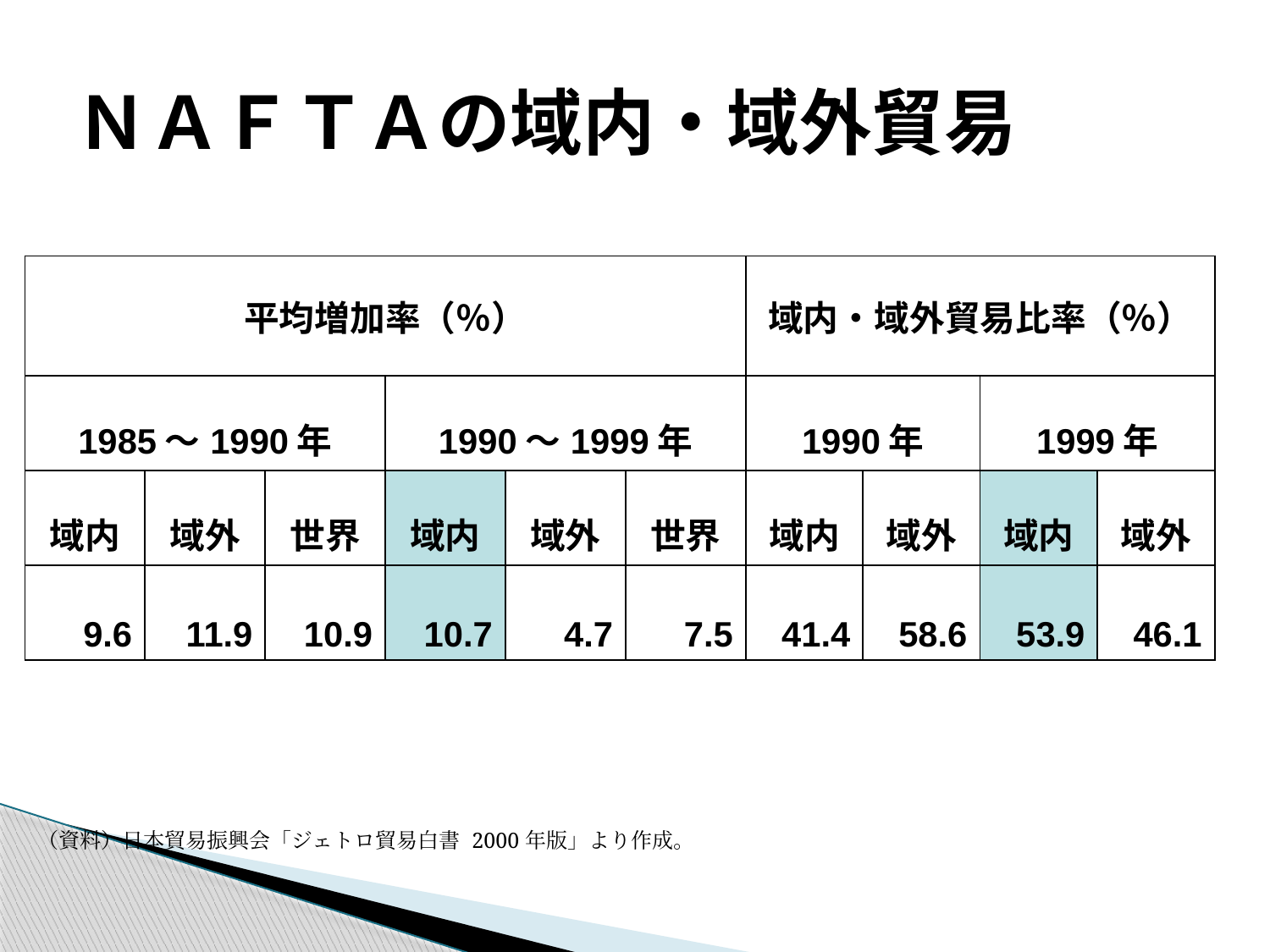

# ＮＡＦＴＡの域内・域外貿易
| 平均増加率（％） |  |  |  |  |  | 域内・域外貿易比率（％） |  |  |  |
| --- | --- | --- | --- | --- | --- | --- | --- | --- | --- |
| 1985～1990年 |  |  | 1990～1999年 |  |  | 1990年 |  | 1999年 |  |
| 域内 | 域外 | 世界 | 域内 | 域外 | 世界 | 域内 | 域外 | 域内 | 域外 |
| 9.6 | 11.9 | 10.9 | 10.7 | 4.7 | 7.5 | 41.4 | 58.6 | 53.9 | 46.1 |
| （資料）日本貿易振興会「ジェトロ貿易白書 2000年版」より作成。 |  |  |  |  |  |  |  |  |  |